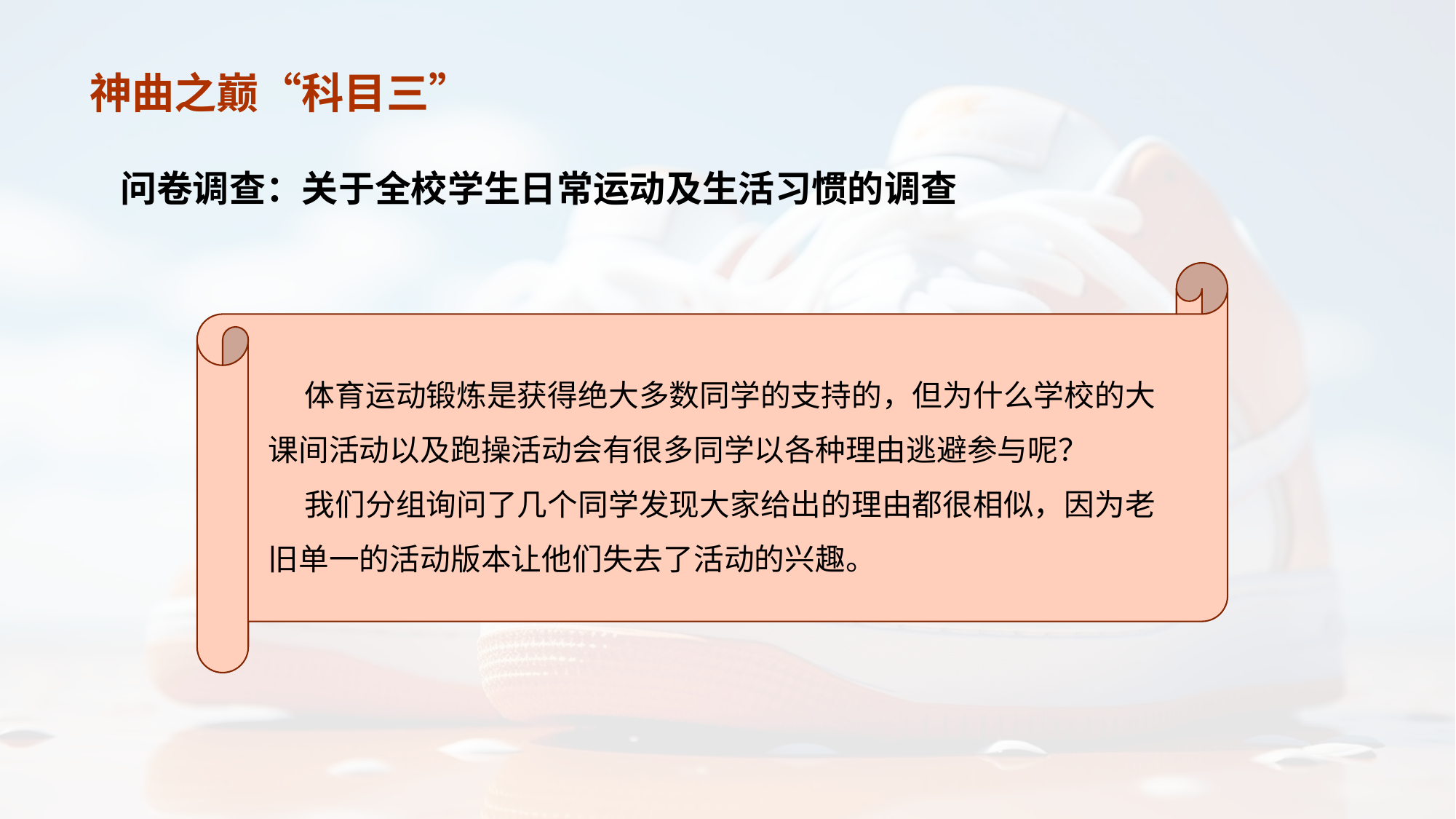

# 神曲之巅“科目三”
问卷调查：关于全校学生日常运动及生活习惯的调查

体育运动锻炼是获得绝大多数同学的支持的，但为什么学校的大课间活动以及跑操活动会有很多同学以各种理由逃避参与呢？
我们分组询问了几个同学发现大家给出的理由都很相似，因为老旧单一的活动版本让他们失去了活动的兴趣。